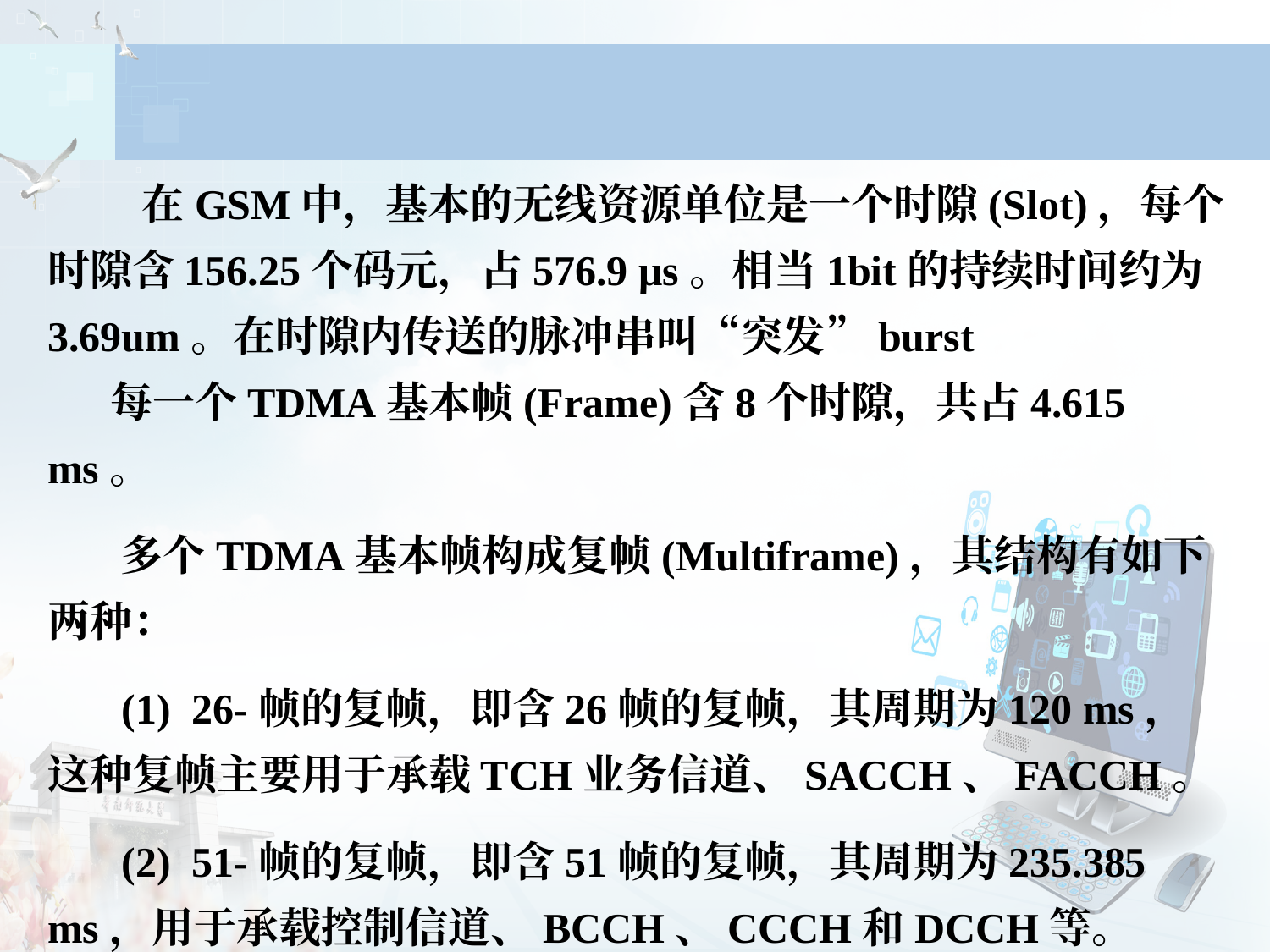

在GSM中，基本的无线资源单位是一个时隙(Slot)，每个时隙含156.25个码元，占576.9 μs。相当1bit的持续时间约为3.69um。在时隙内传送的脉冲串叫“突发”burst
     每一个TDMA基本帧(Frame)含8个时隙，共占4.615 ms。
      多个TDMA基本帧构成复帧(Multiframe)，其结构有如下两种：
       (1)  26-帧的复帧，即含26帧的复帧，其周期为120 ms，这种复帧主要用于承载TCH业务信道、SACCH、FACCH。
       (2)  51-帧的复帧，即含51帧的复帧，其周期为235.385 ms，用于承载控制信道、BCCH、CCCH和DCCH等。